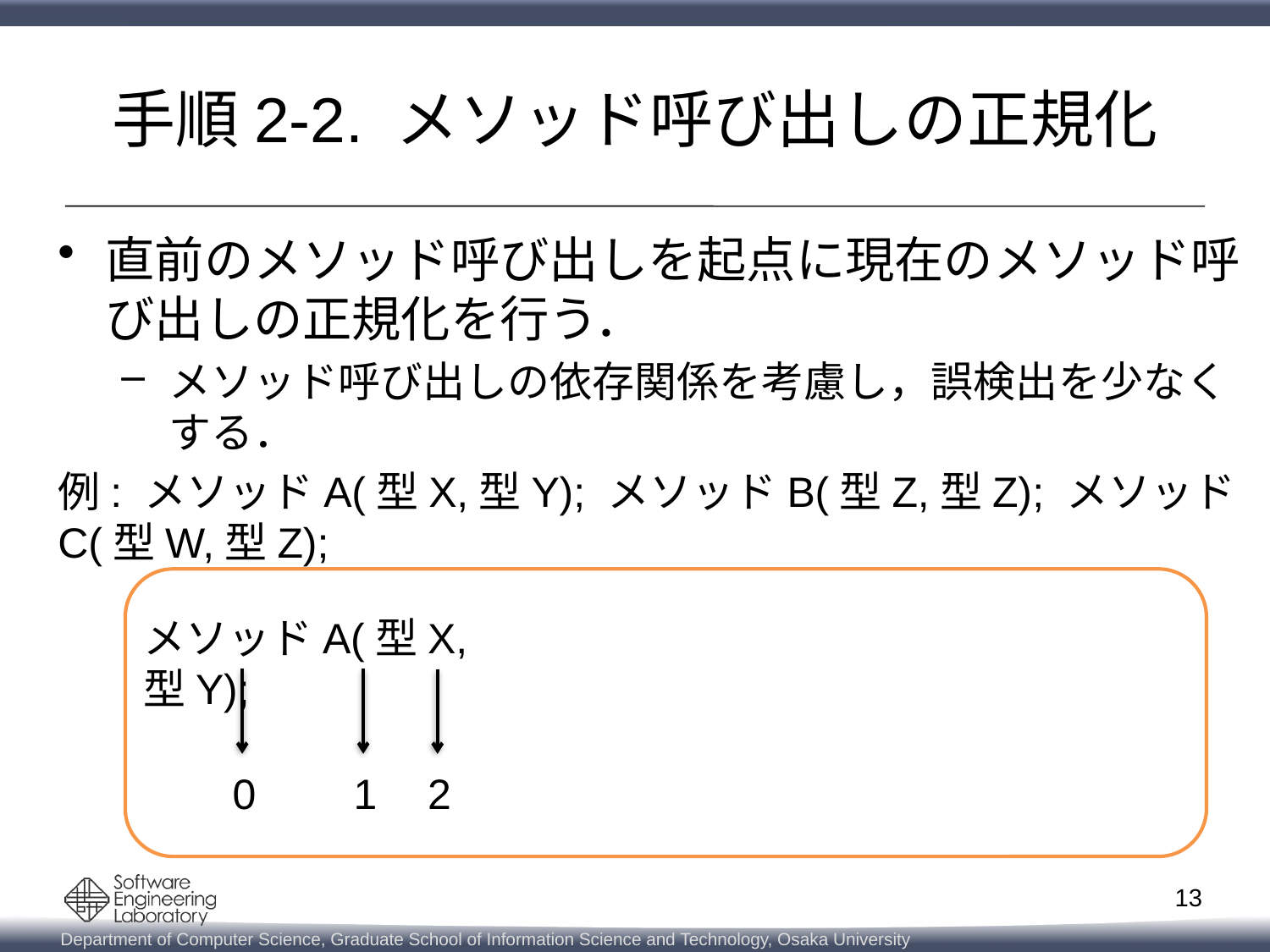

# 手順2-2. メソッド呼び出しの正規化
直前のメソッド呼び出しを起点に現在のメソッド呼び出しの正規化を行う．
メソッド呼び出しの依存関係を考慮し，誤検出を少なくする．
例: メソッドA(型X,型Y); メソッドB(型Z,型Z); メソッドC(型W,型Z);
　　→ 0(1,2); 3(4,4); 2(3,1);

メソッドA(型X,型Y);
0
1
2
13